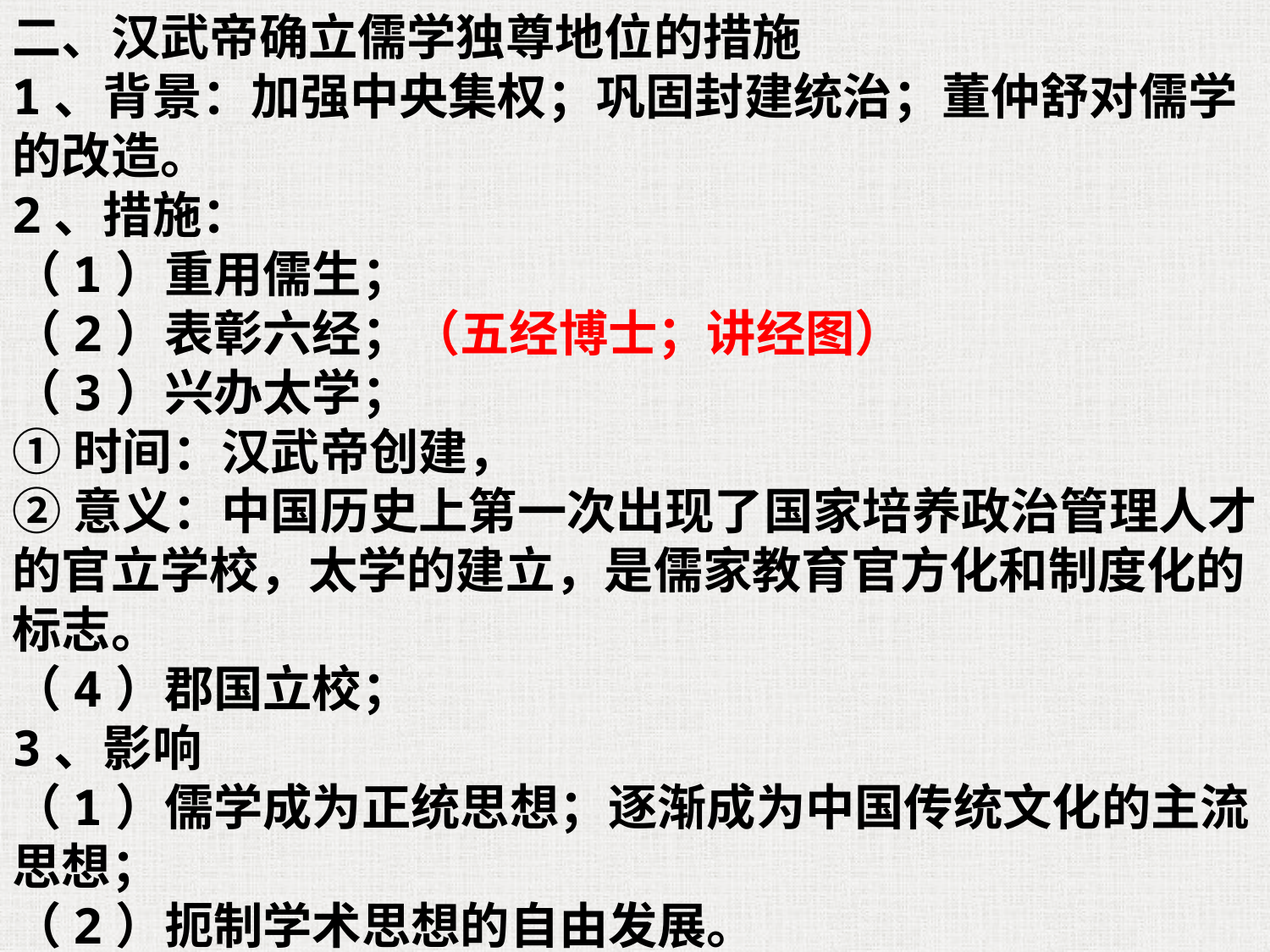

二、汉武帝确立儒学独尊地位的措施
1、背景：加强中央集权；巩固封建统治；董仲舒对儒学的改造。
2、措施：
（1）重用儒生；
（2）表彰六经；（五经博士；讲经图）
（3）兴办太学；
①时间：汉武帝创建，
②意义：中国历史上第一次出现了国家培养政治管理人才的官立学校，太学的建立，是儒家教育官方化和制度化的标志。
（4）郡国立校；
3、影响
（1）儒学成为正统思想；逐渐成为中国传统文化的主流思想；
（2）扼制学术思想的自由发展。